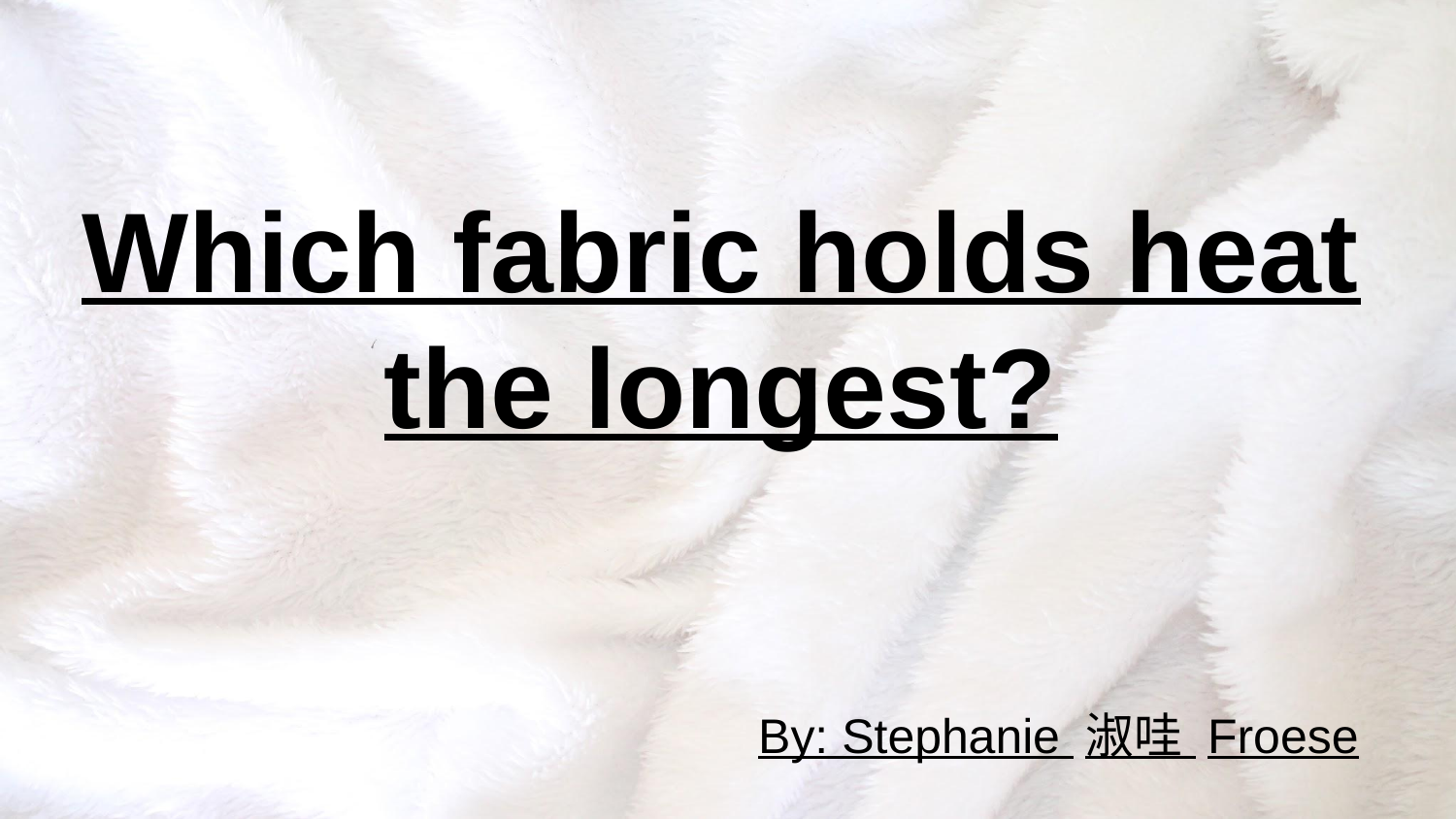

# Which fabric holds heat the longest?
By: Stephanie 淑哇 Froese